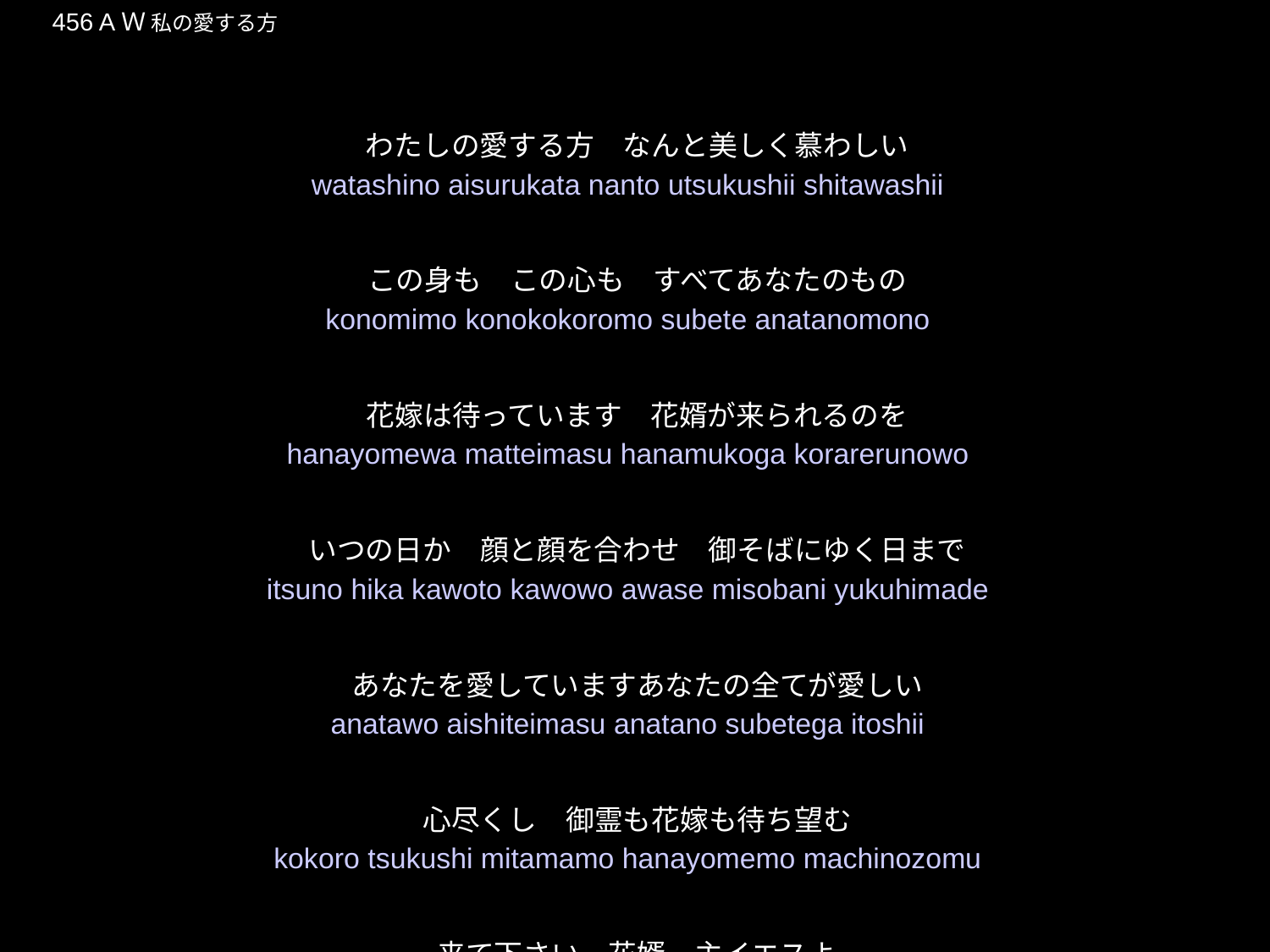

わたしのあいするかたなんとうつくしくしたわしい
★W
456 AＷ 私の愛する方
★４
わたしの愛する方　なんと美しく慕わしい

この身も　この心も　すべてあなたのもの

花嫁は待っています　花婿が来られるのを

いつの日か　顔と顔を合わせ　御そばにゆく日まで

あなたを愛していますあなたの全てが愛しい

心尽くし　御霊も花嫁も待ち望む

来て下さい　花婿　主イエスよ
watashino aisurukata nanto utsukushii shitawashii

konomimo konokokoromo subete anatanomono

hanayomewa matteimasu hanamukoga korarerunowo

itsuno hika kawoto kawowo awase misobani yukuhimade

anatawo aishiteimasu anatano subetega itoshii

kokoro tsukushi mitamamo hanayomemo machinozomu

kitekudasai hanamuko shuiesuyo